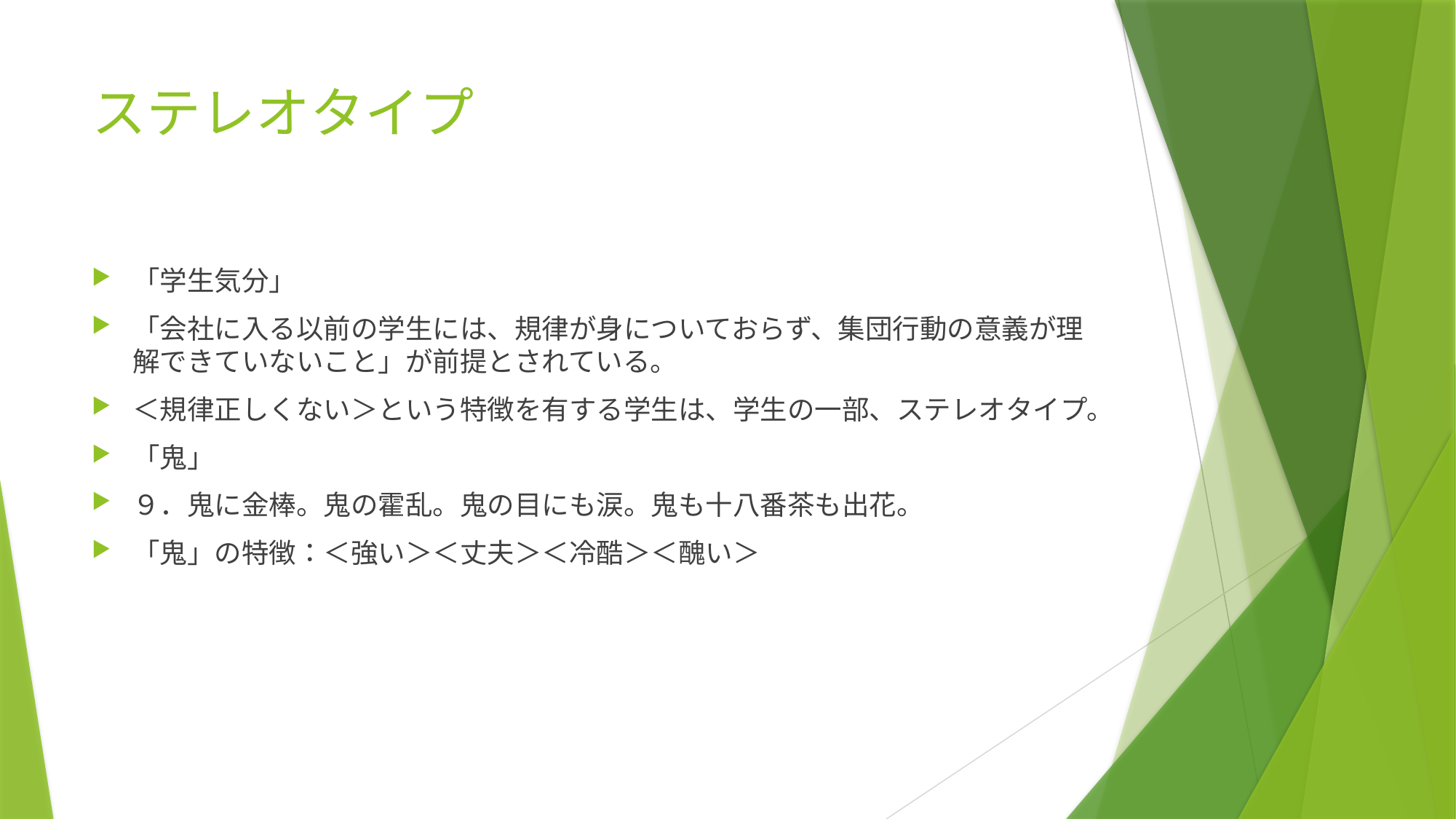

# ステレオタイプ
「学生気分」
「会社に入る以前の学生には、規律が身についておらず、集団行動の意義が理解できていないこと」が前提とされている。
＜規律正しくない＞という特徴を有する学生は、学生の一部、ステレオタイプ。
「鬼」
９．鬼に金棒。鬼の霍乱。鬼の目にも涙。鬼も十八番茶も出花。
「鬼」の特徴：＜強い＞＜丈夫＞＜冷酷＞＜醜い＞